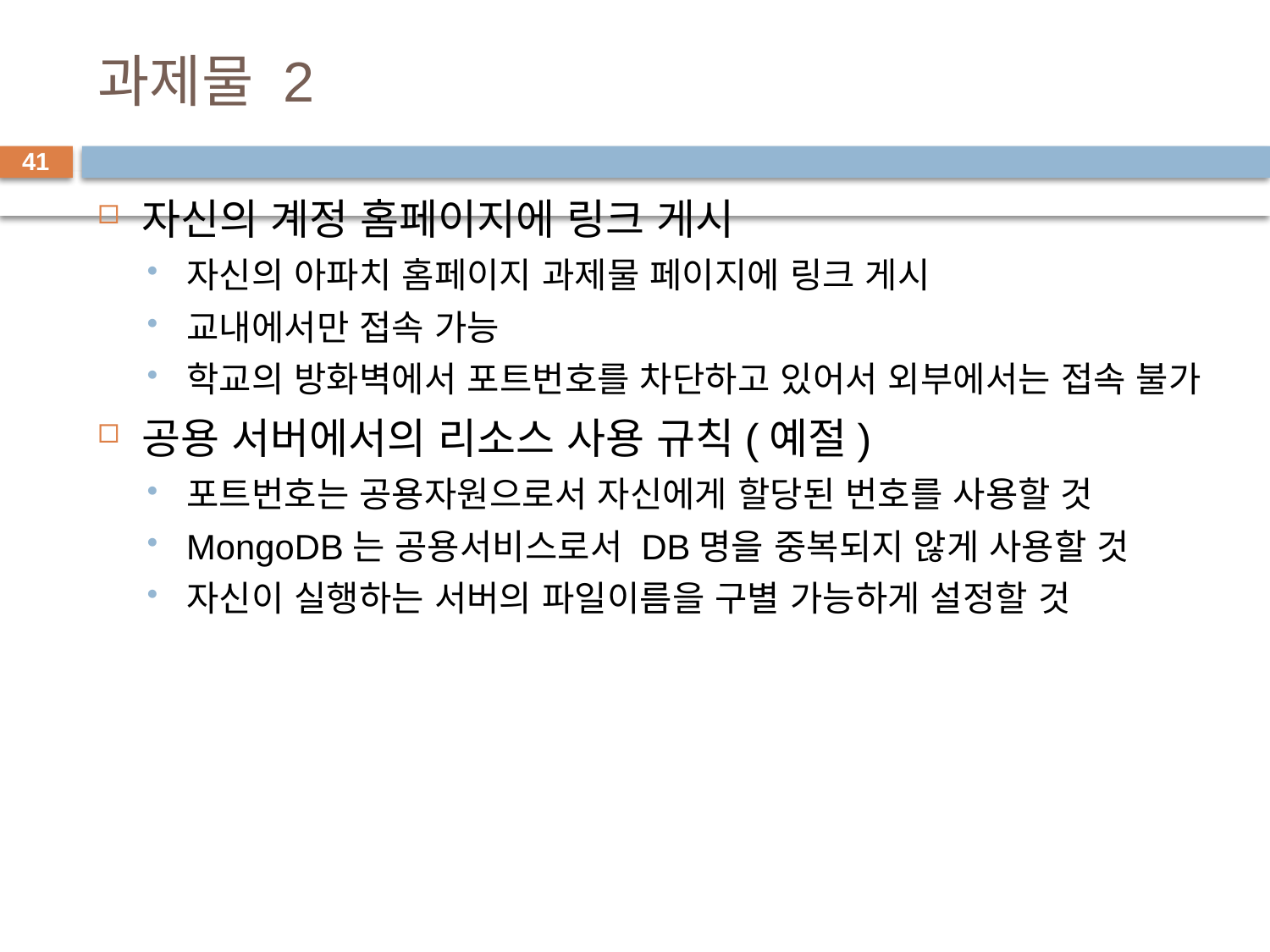

# 과제물 2
41
자신의 계정 홈페이지에 링크 게시
자신의 아파치 홈페이지 과제물 페이지에 링크 게시
교내에서만 접속 가능
학교의 방화벽에서 포트번호를 차단하고 있어서 외부에서는 접속 불가
공용 서버에서의 리소스 사용 규칙(예절)
포트번호는 공용자원으로서 자신에게 할당된 번호를 사용할 것
MongoDB는 공용서비스로서 DB명을 중복되지 않게 사용할 것
자신이 실행하는 서버의 파일이름을 구별 가능하게 설정할 것